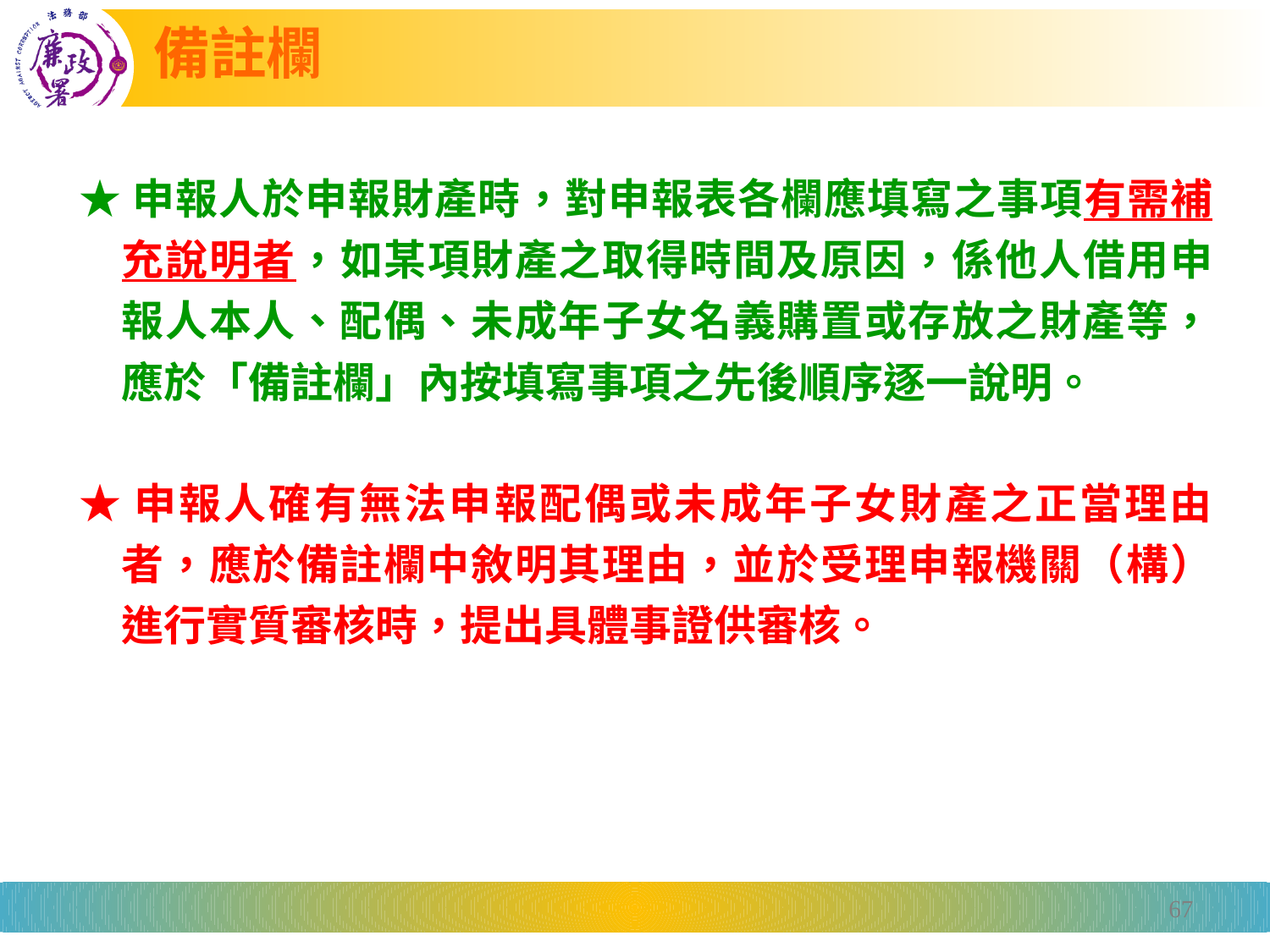

# 備註欄
★申報人於申報財產時，對申報表各欄應填寫之事項有需補充說明者，如某項財產之取得時間及原因，係他人借用申報人本人、配偶、未成年子女名義購置或存放之財產等，應於「備註欄」內按填寫事項之先後順序逐一說明。

★申報人確有無法申報配偶或未成年子女財產之正當理由者，應於備註欄中敘明其理由，並於受理申報機關（構）進行實質審核時，提出具體事證供審核。
67